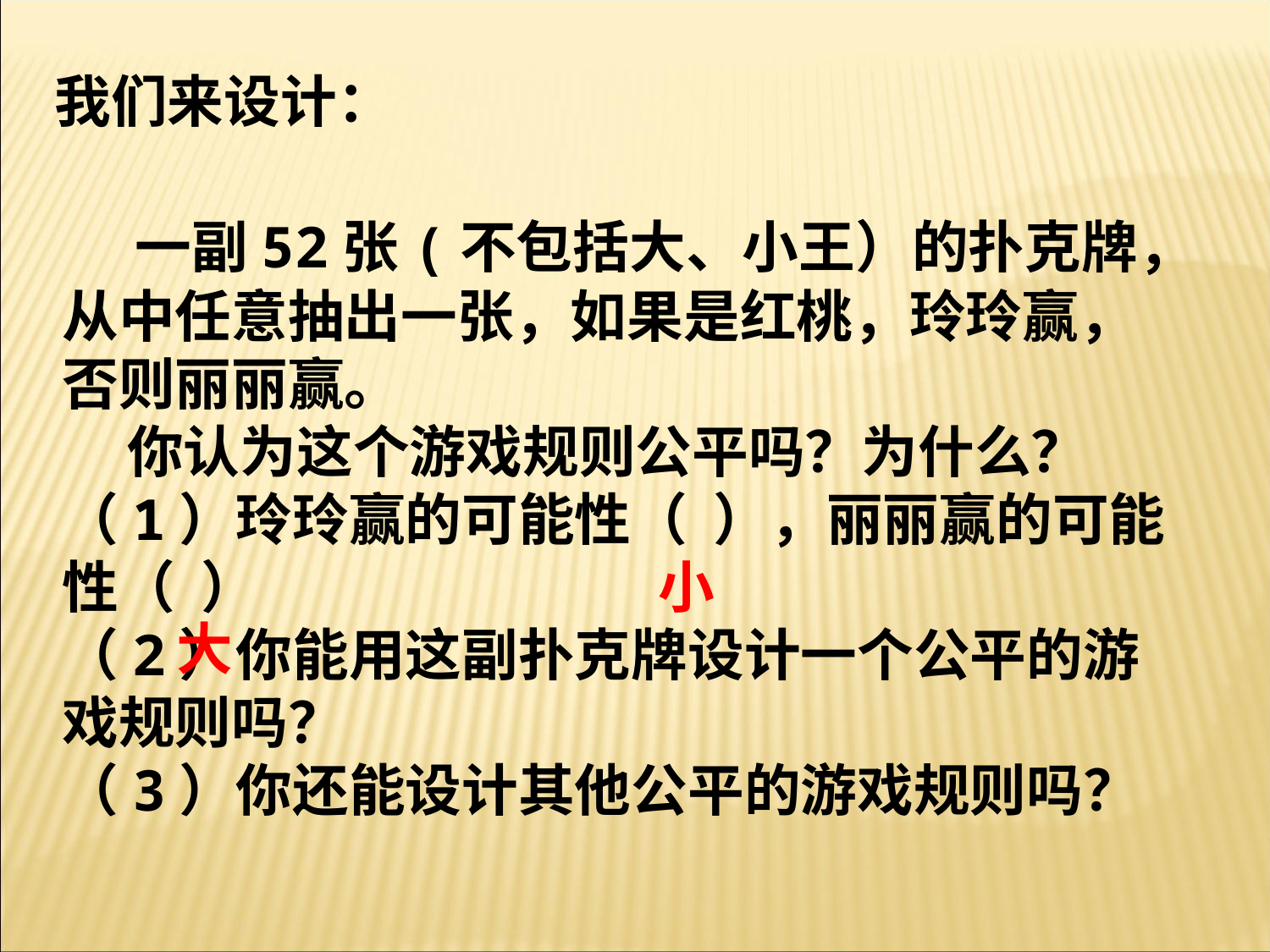

我们来设计：
    一副52张(不包括大、小王）的扑克牌，从中任意抽出一张，如果是红桃，玲玲赢，否则丽丽赢。
    你认为这个游戏规则公平吗？为什么？
（1）玲玲赢的可能性（  ），丽丽赢的可能性（  ）
（2）你能用这副扑克牌设计一个公平的游戏规则吗？
（3）你还能设计其他公平的游戏规则吗？

小
大